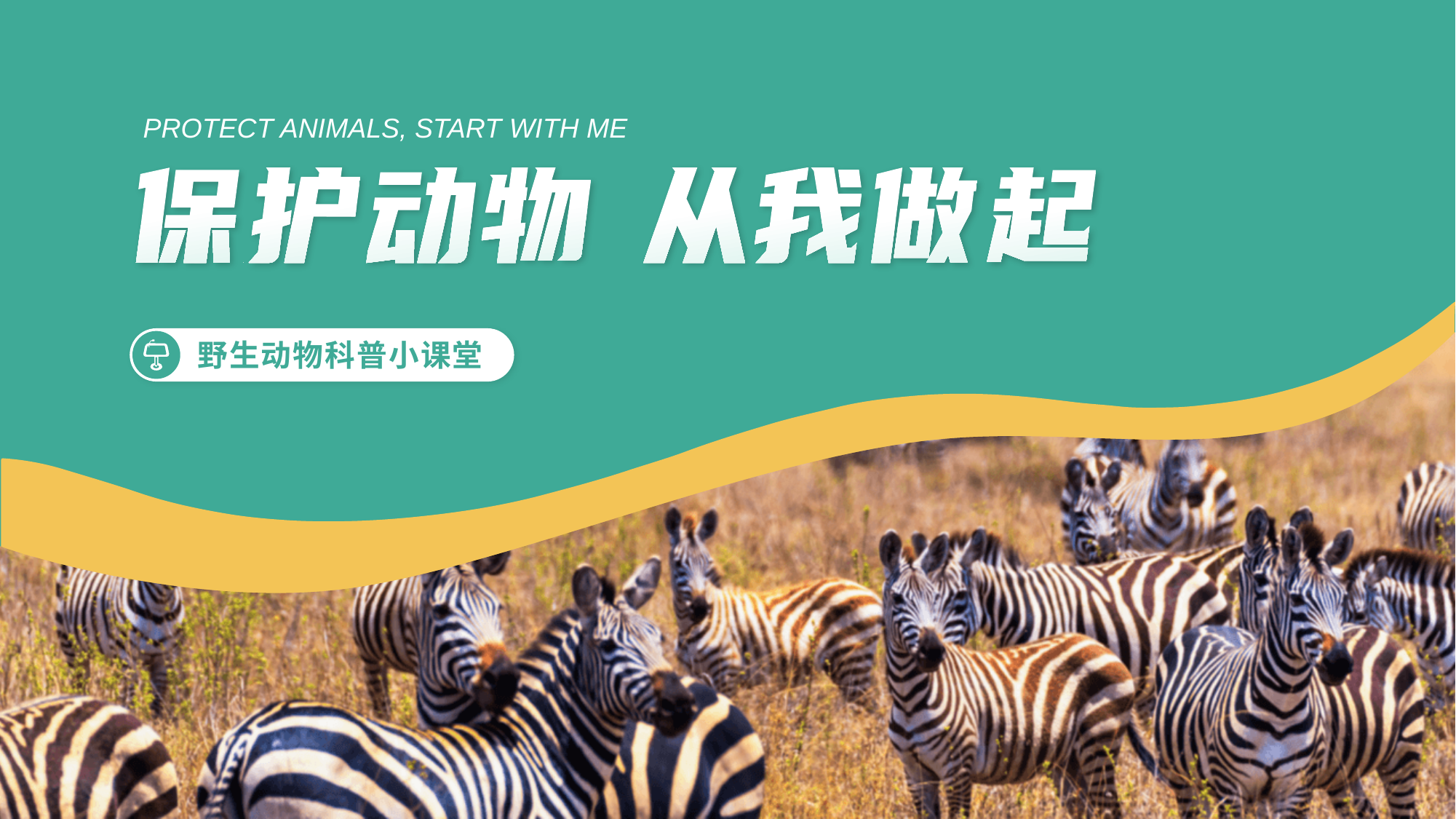

PROTECT ANIMALS, START WITH ME

野生动物科普小课堂

保护动物 从我做起